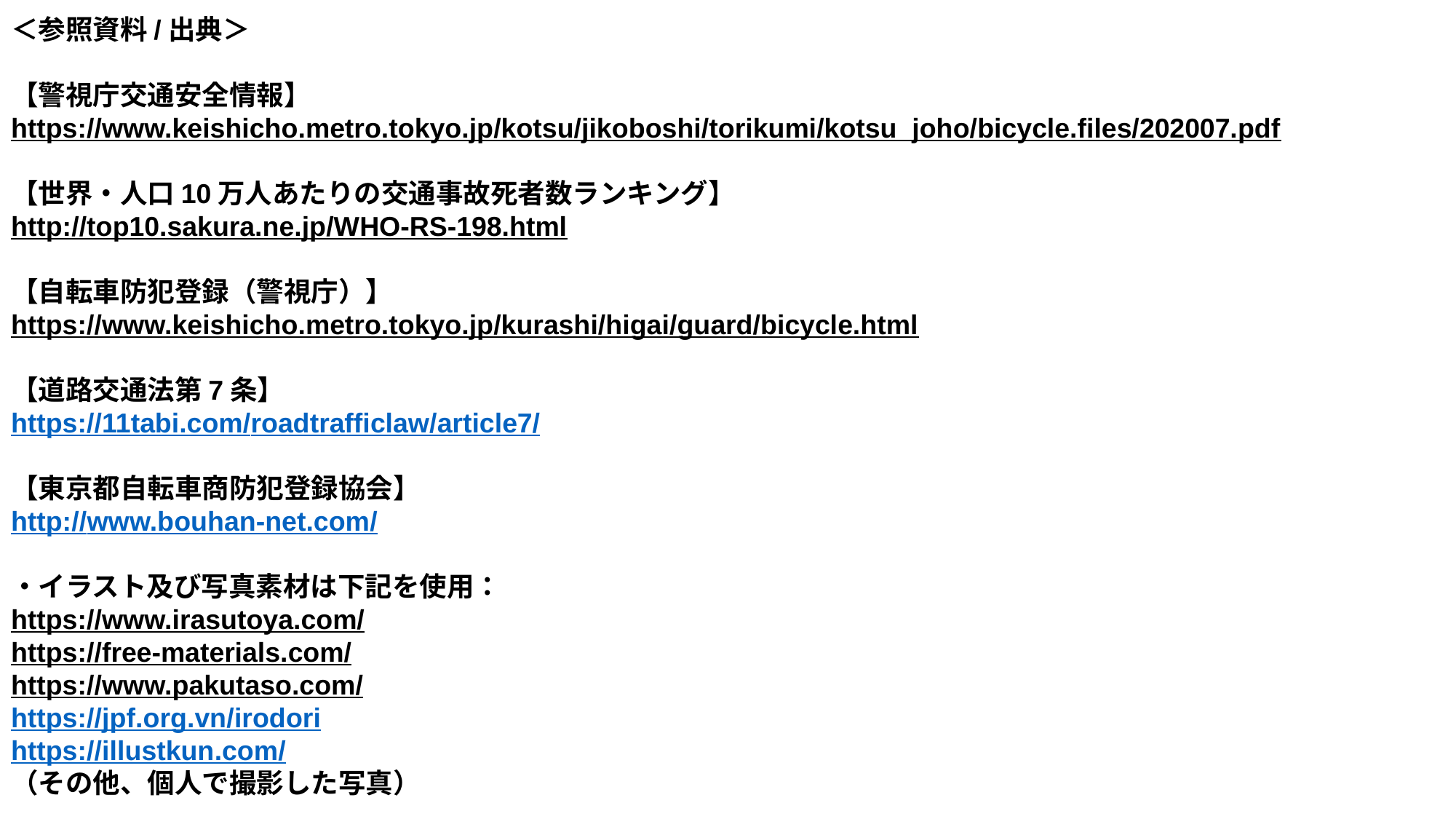

＜参照資料/出典＞

【警視庁交通安全情報】
https://www.keishicho.metro.tokyo.jp/kotsu/jikoboshi/torikumi/kotsu_joho/bicycle.files/202007.pdf

【世界・人口10万人あたりの交通事故死者数ランキング】
http://top10.sakura.ne.jp/WHO-RS-198.html

【自転車防犯登録（警視庁）】
https://www.keishicho.metro.tokyo.jp/kurashi/higai/guard/bicycle.html

【道路交通法第7条】
https://11tabi.com/roadtrafficlaw/article7/

【東京都自転車商防犯登録協会】
http://www.bouhan-net.com/

・イラスト及び写真素材は下記を使用：
https://www.irasutoya.com/
https://free-materials.com/
https://www.pakutaso.com/
https://jpf.org.vn/irodori
https://illustkun.com/
（その他、個人で撮影した写真）